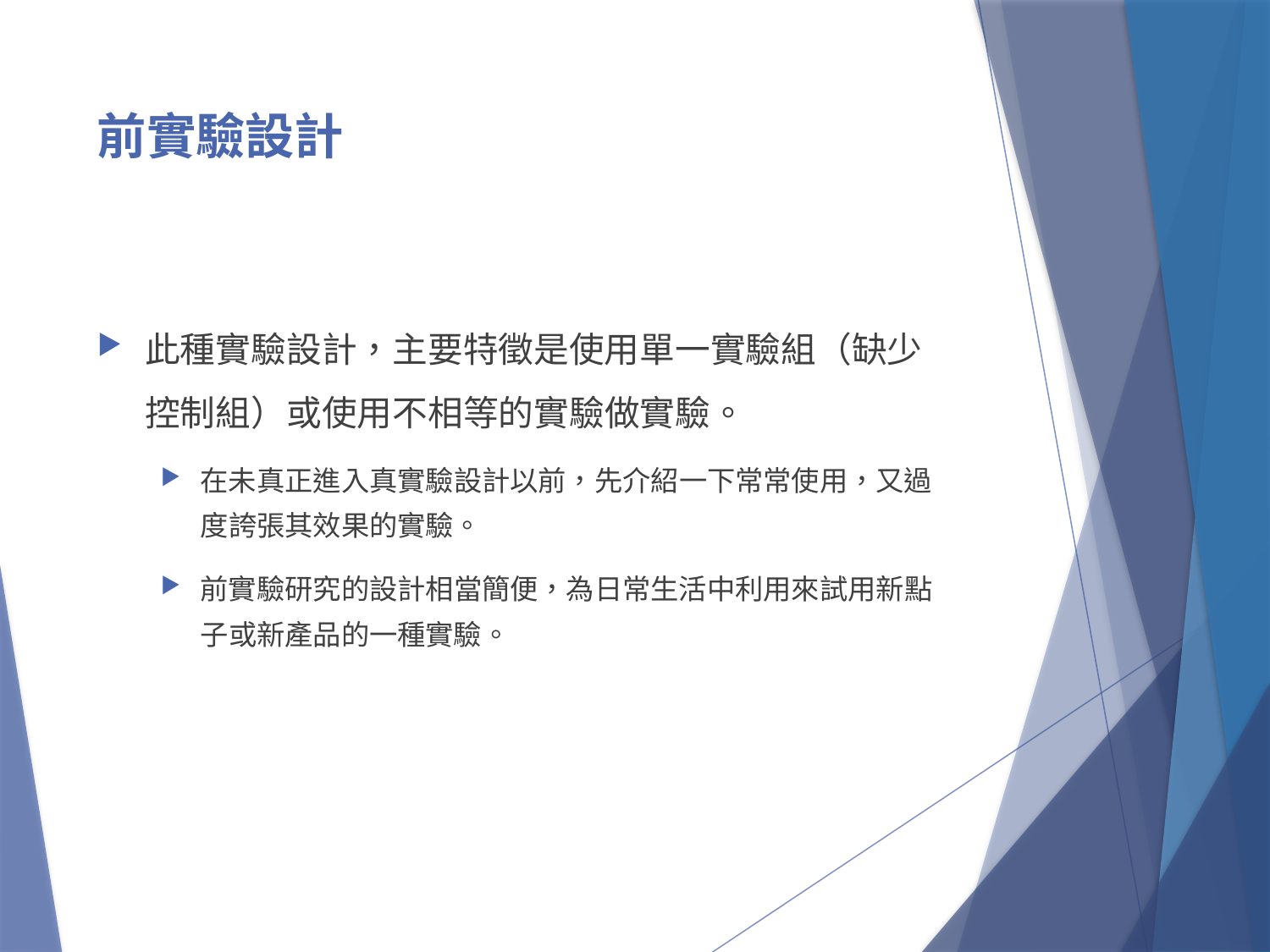

# 前實驗設計
此種實驗設計，主要特徵是使用單一實驗組（缺少控制組）或使用不相等的實驗做實驗。
在未真正進入真實驗設計以前，先介紹一下常常使用，又過度誇張其效果的實驗。
前實驗研究的設計相當簡便，為日常生活中利用來試用新點子或新產品的一種實驗。